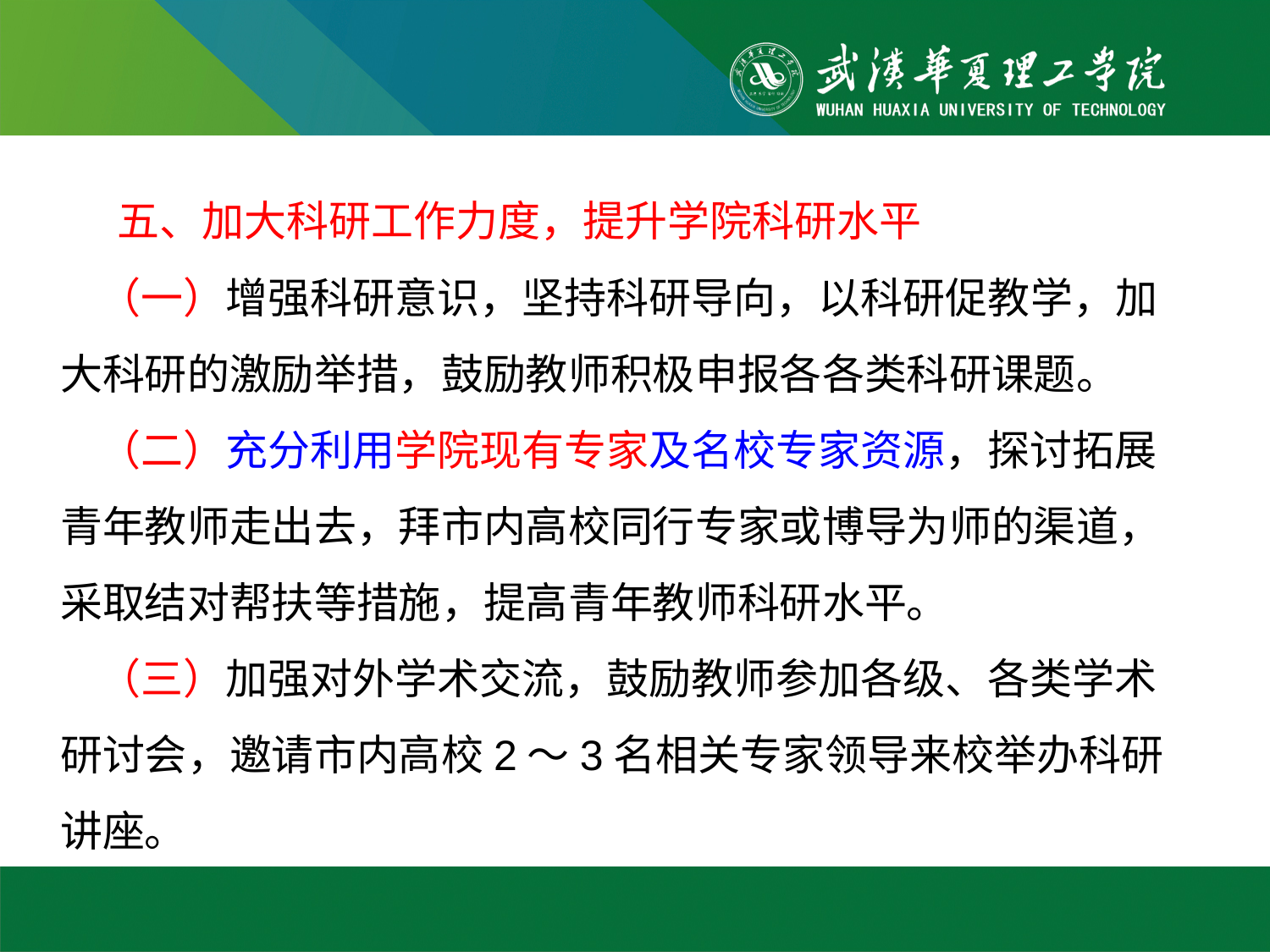

五、加大科研工作力度，提升学院科研水平
   （一）增强科研意识，坚持科研导向，以科研促教学，加大科研的激励举措，鼓励教师积极申报各各类科研课题。
   （二）充分利用学院现有专家及名校专家资源，探讨拓展青年教师走出去，拜市内高校同行专家或博导为师的渠道，采取结对帮扶等措施，提高青年教师科研水平。
   （三）加强对外学术交流，鼓励教师参加各级、各类学术研讨会，邀请市内高校2～3名相关专家领导来校举办科研讲座。